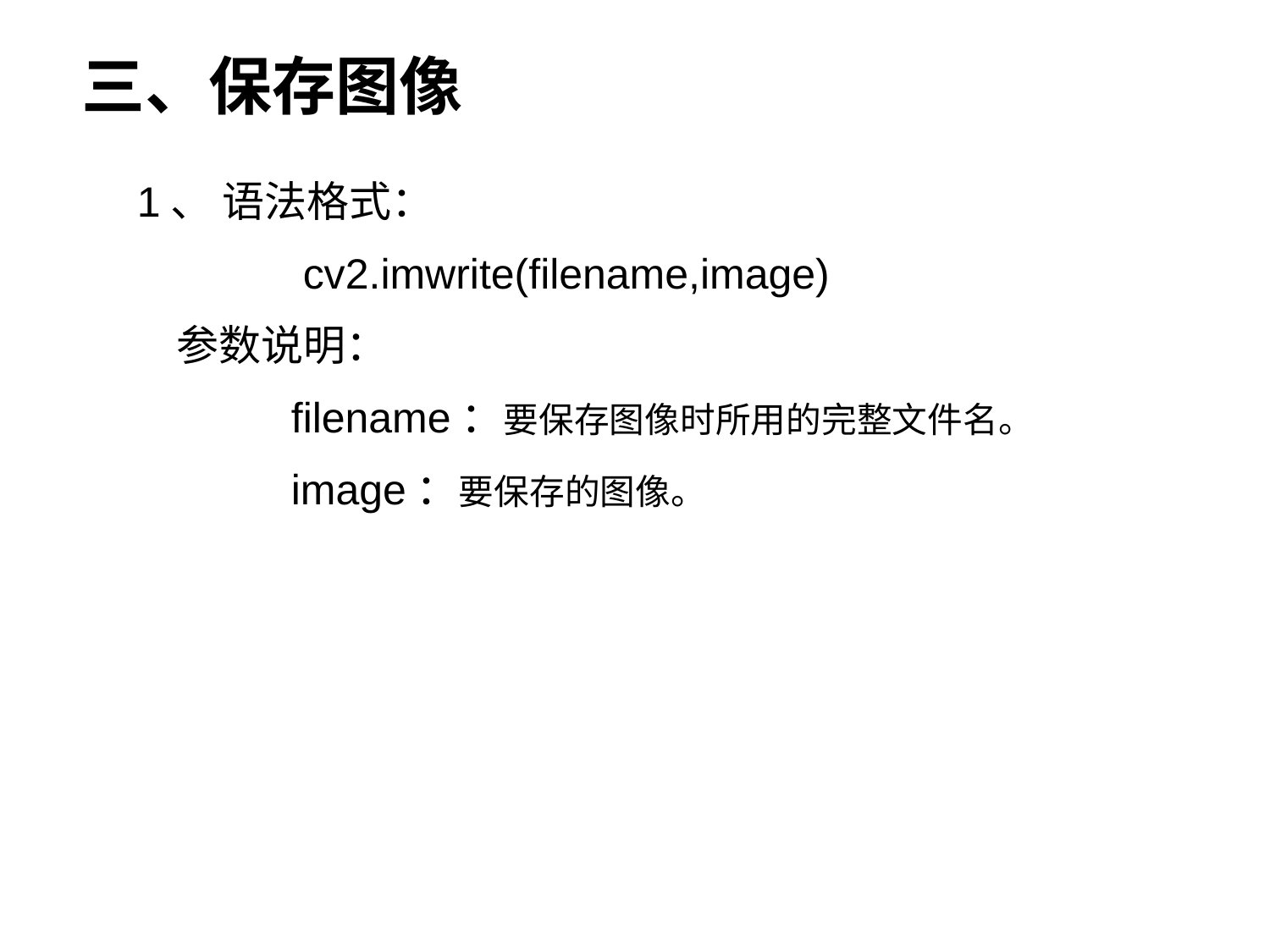

三、保存图像
        1、 语法格式：
                      cv2.imwrite(filename,image)
             参数说明：
                     filename：要保存图像时所用的完整文件名。
                     image：要保存的图像。